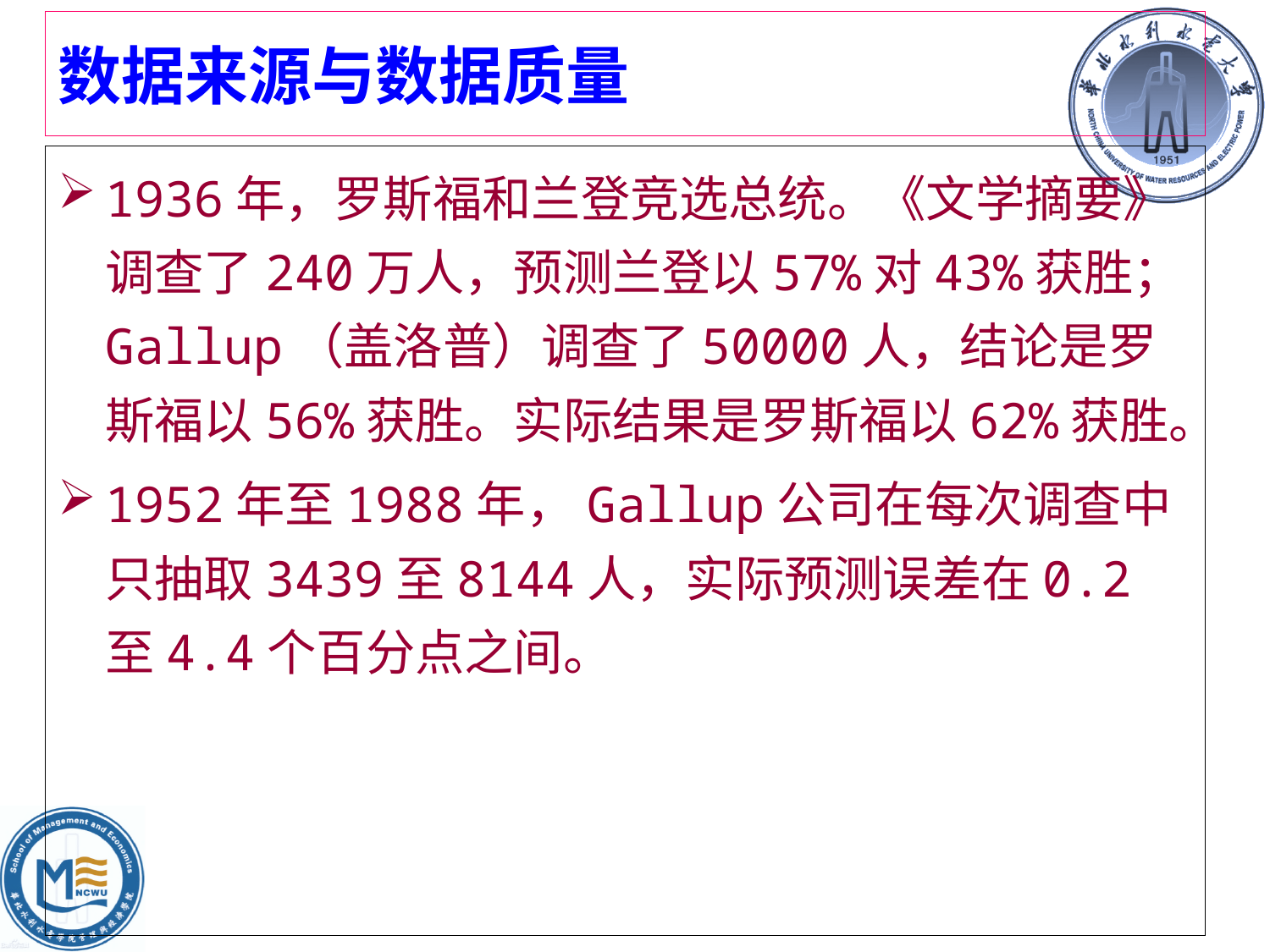

# 数据来源与数据质量
1936年，罗斯福和兰登竞选总统。《文学摘要》调查了240万人，预测兰登以57%对43%获胜；Gallup（盖洛普）调查了50000人，结论是罗斯福以56%获胜。实际结果是罗斯福以62%获胜。
1952年至1988年，Gallup公司在每次调查中只抽取3439至8144人，实际预测误差在0.2至4.4个百分点之间。